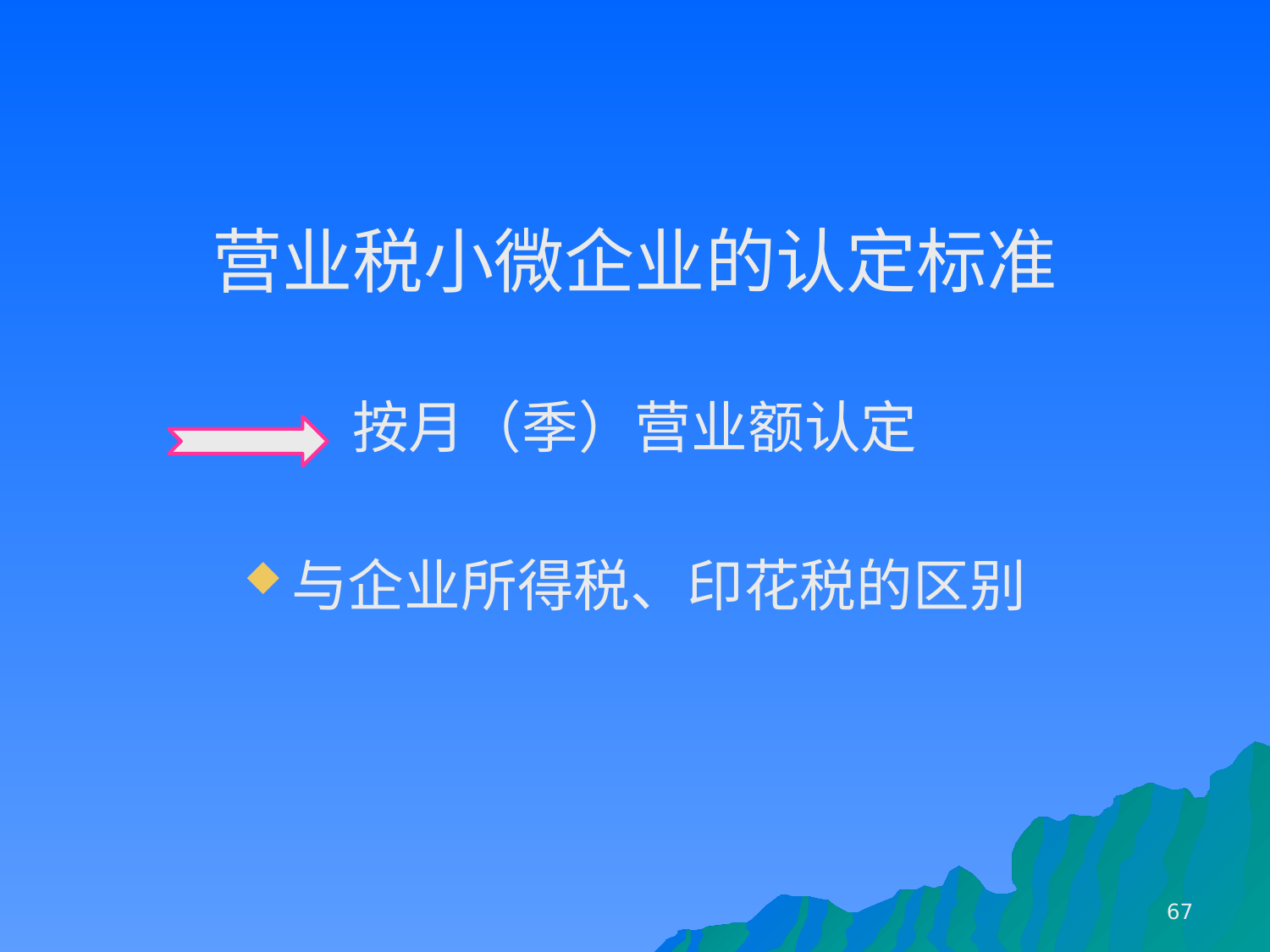

营业税小微企业的认定标准

按月（季）营业额认定

与企业所得税、印花税的区别

67